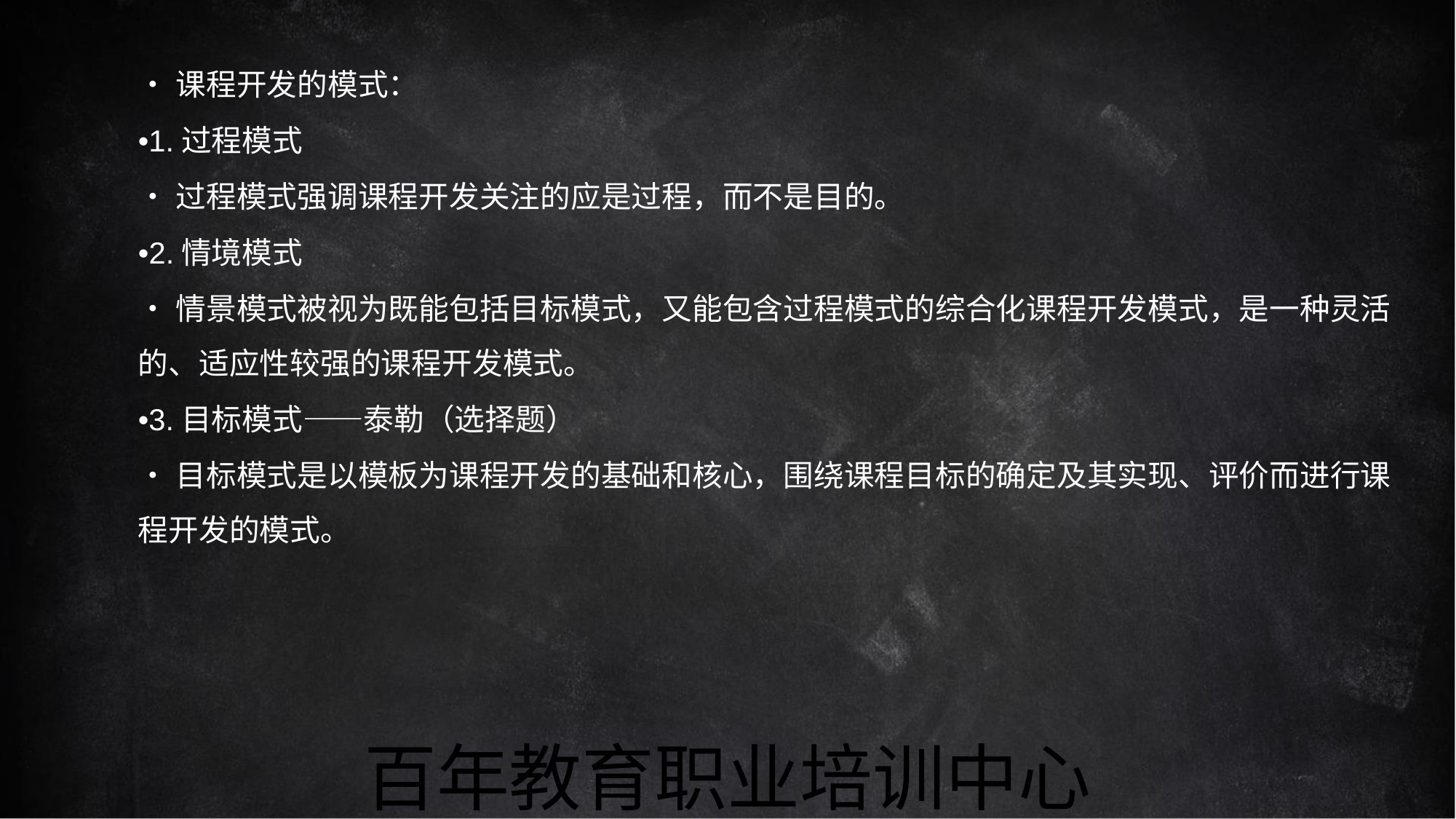

•课程开发的模式：
•1.过程模式
•过程模式强调课程开发关注的应是过程，而不是目的。
•2.情境模式
•情景模式被视为既能包括目标模式，又能包含过程模式的综合化课程开发模式，是一种灵活
的、适应性较强的课程开发模式。
•3.目标模式——泰勒（选择题）
•目标模式是以模板为课程开发的基础和核心，围绕课程目标的确定及其实现、评价而进行课
程开发的模式。
百年教育职业培训中心